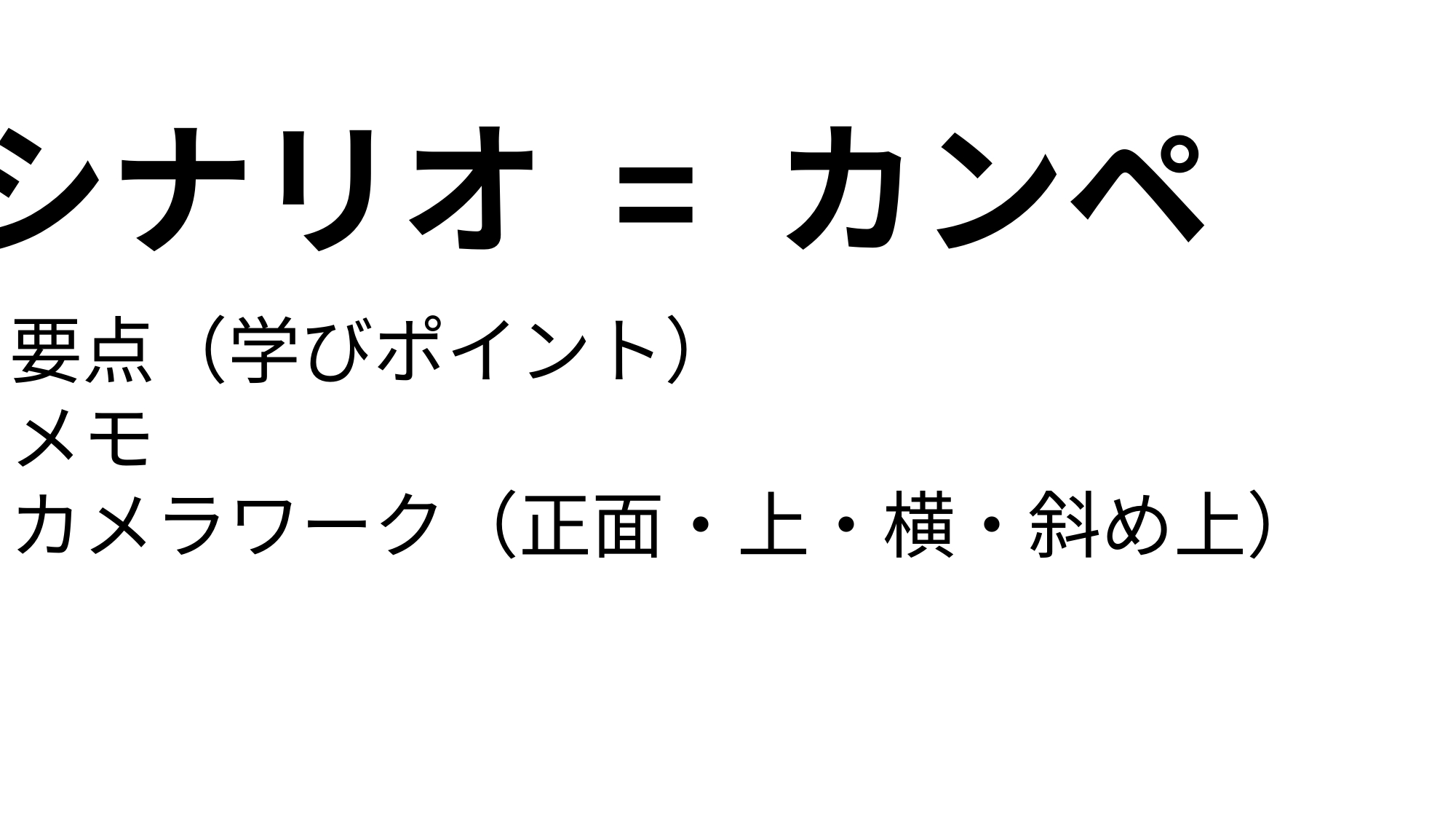

シナリオ = カンペ
・要点（学びポイント）
・メモ
・カメラワーク（正面・上・横・斜め上）